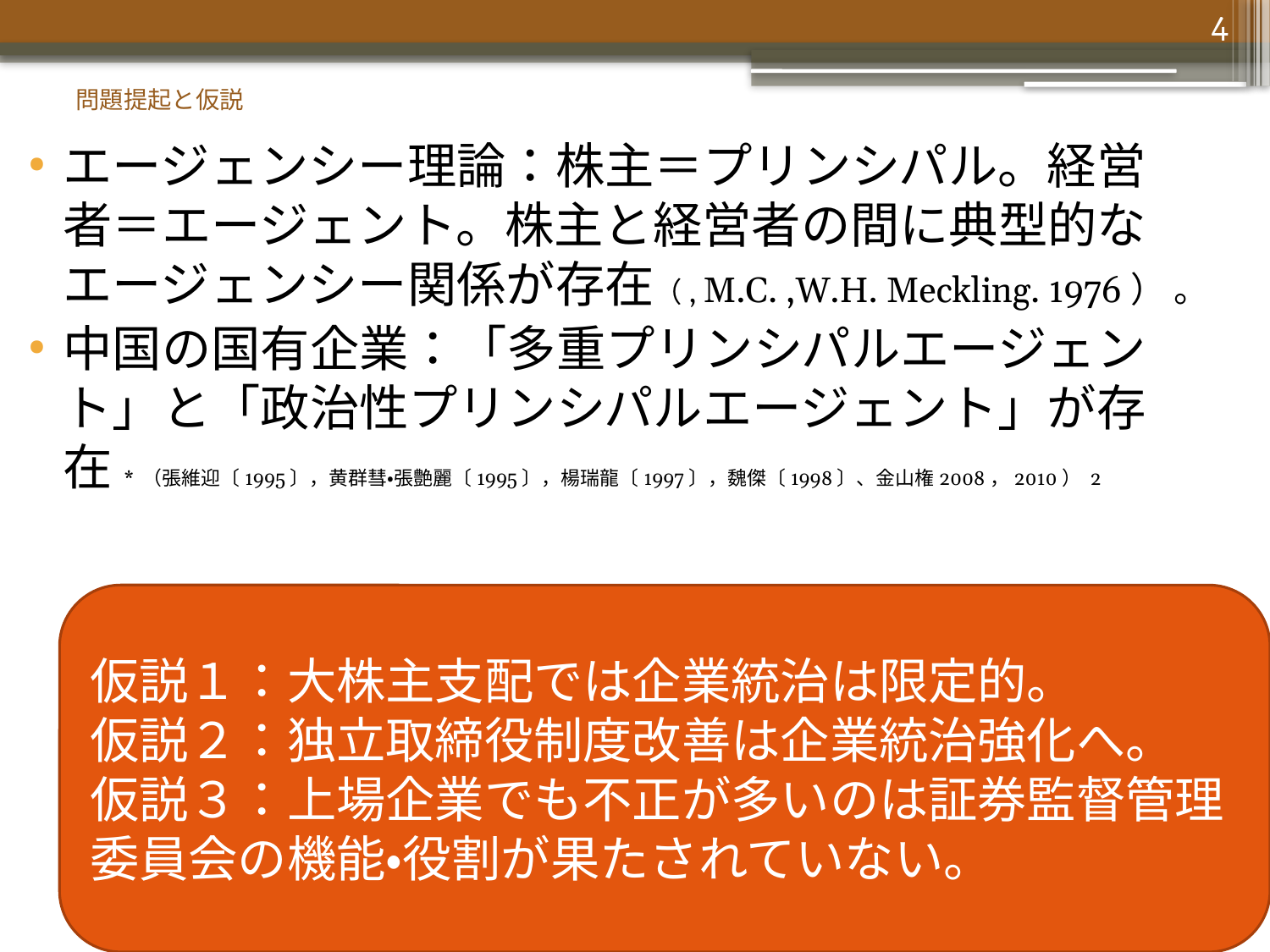

4
# 問題提起と仮説
エージェンシー理論：株主＝プリンシパル。経営者＝エージェント。株主と経営者の間に典型的なエージェンシー関係が存在（, M.C. ,W.H. Meckling. 1976） 。
中国の国有企業：「多重プリンシパルエージェント」と「政治性プリンシパルエージェント」が存在* （張維迎〔1995〕，黄群彗・張艶麗〔1995〕，楊瑞龍〔1997〕，魏傑〔1998〕、金山権2008，2010） 2

仮説１：大株主支配では企業統治は限定的。
仮説２：独立取締役制度改善は企業統治強化へ。
仮説３：上場企業でも不正が多いのは証券監督管理委員会の機能・役割が果たされていない。